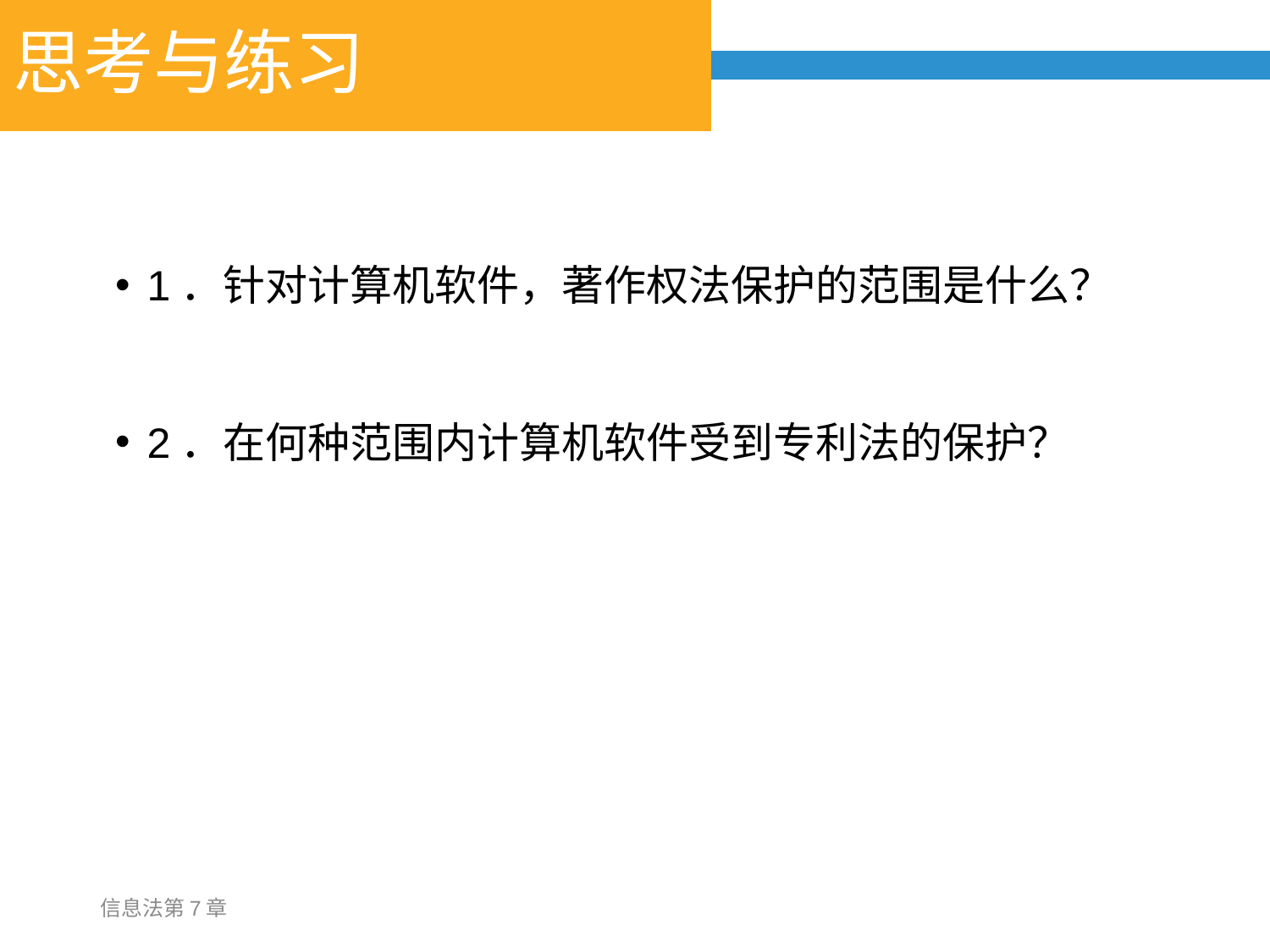

# 思考与练习
1．针对计算机软件，著作权法保护的范围是什么？

2．在何种范围内计算机软件受到专利法的保护？

信息法第7章